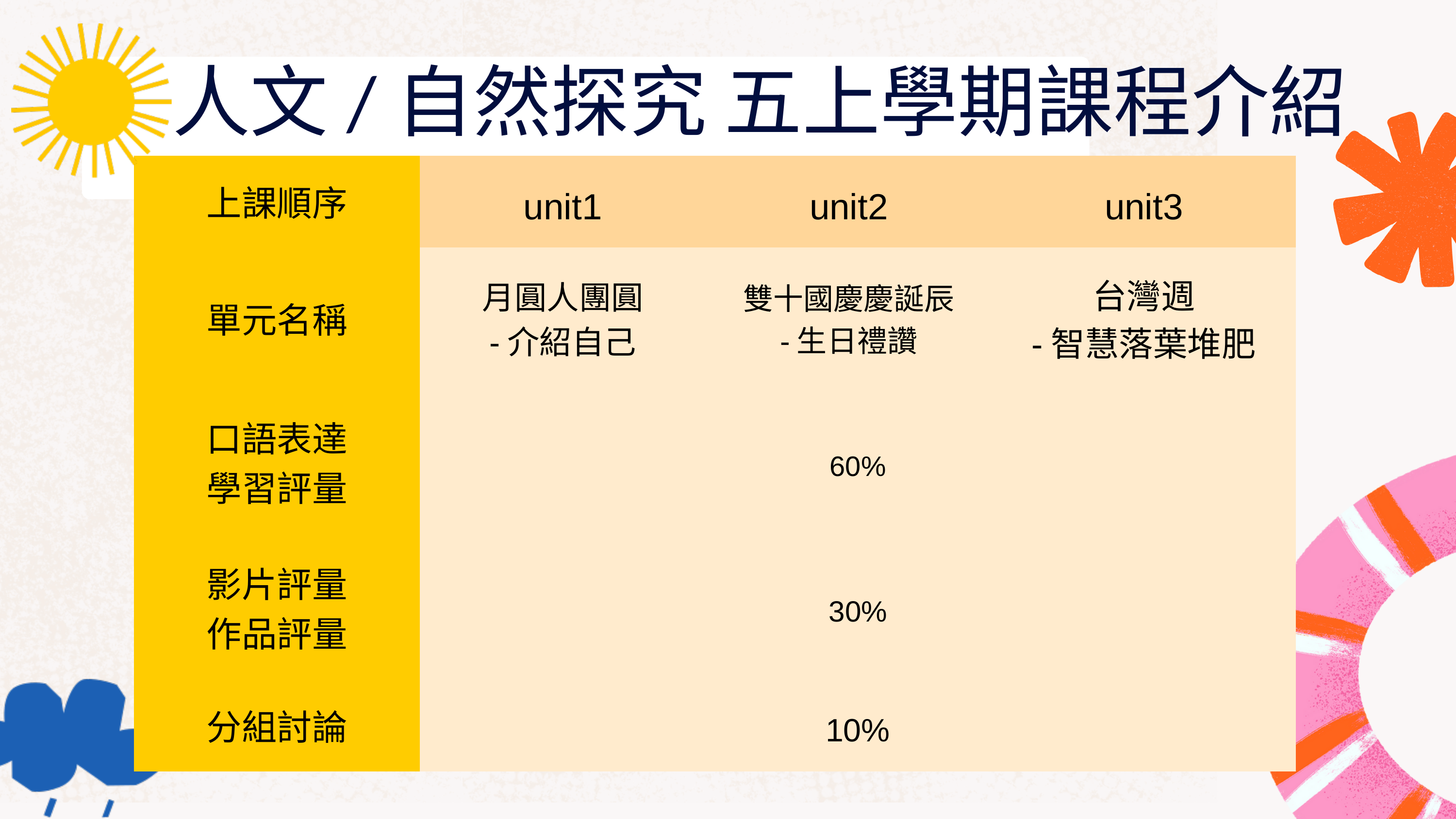

人文/自然探究 五上學期課程介紹

| 上課順序 | unit1 | unit2 | unit3 |
| --- | --- | --- | --- |
| 單元名稱 | 月圓人團圓 -介紹自己 | 雙十國慶慶誕辰 -生日禮讚 | 台灣週 -智慧落葉堆肥 |
| 口語表達 學習評量 | 60% | 60% | 60% |
| 影片評量 作品評量 | 30% | 30% | 30% |
| 分組討論 | 10% | 10% | 10% |